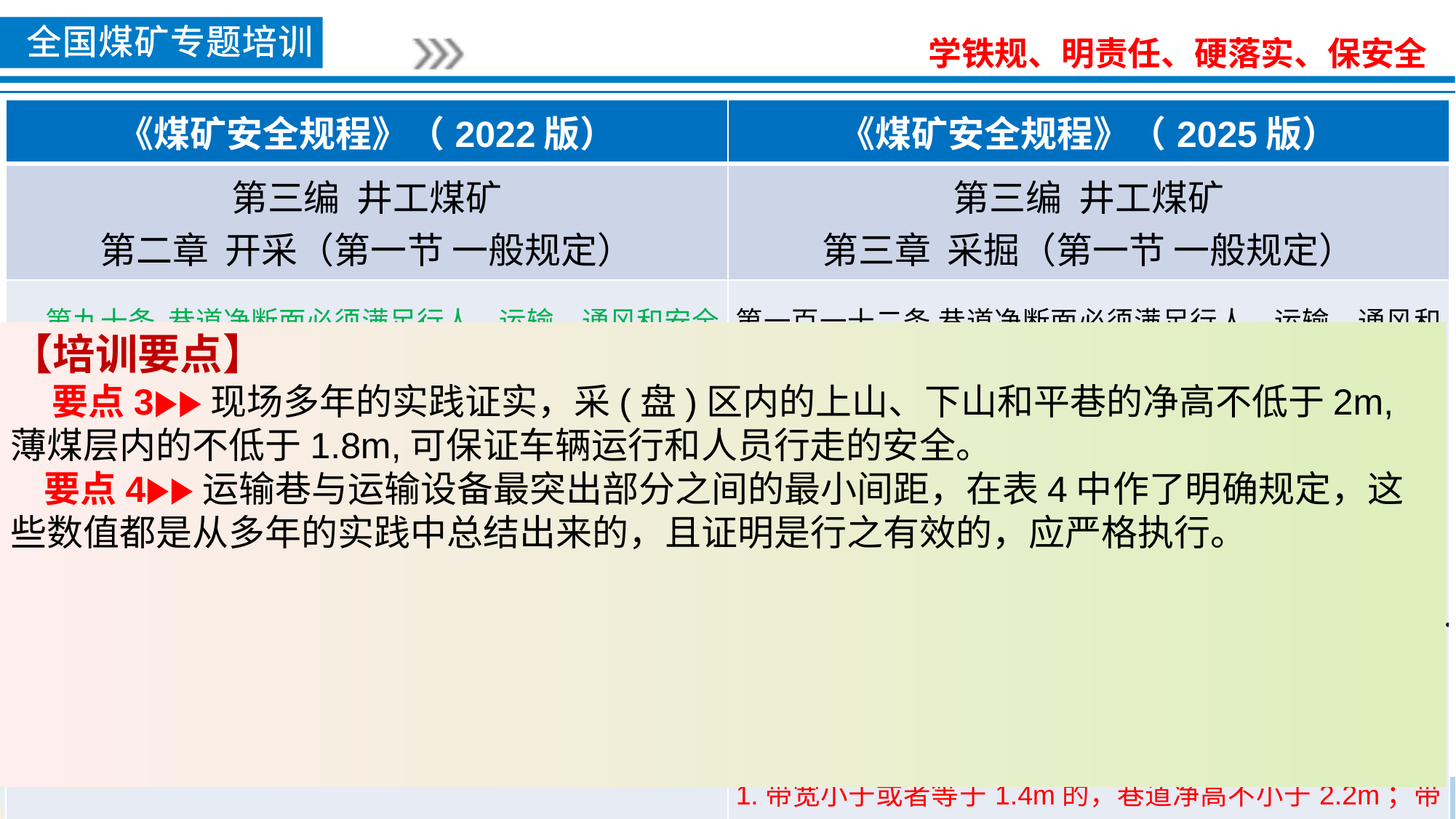

| 《煤矿安全规程》（2022版） | 《煤矿安全规程》（2025版） |
| --- | --- |
| 第三编 井工煤矿 第二章 开采（第一节 一般规定） | 第三编 井工煤矿 第三章 采掘（第一节 一般规定） |
| 第九十条 巷道净断面必须满足行人、运输、通风和安全设施及设备安装、检修、施工的需要，并符合下列要求： （一）采用轨道机车运输的巷道净高，自轨面起不得低于 2m。架线电机车运输巷道的净高，在井底车场内、从井底到乘车场，不小于 2.4m；其他地点，行人的不小于 2.2m，不行人的不小于 2.1m。 | 第一百一十二条 巷道净断面必须满足行人、运输、通风和安全设施及设备安装、检修、施工的需要，并符合下列要求: (一)采用轨道机车运输的巷道净高，自轨面起不得低于２m。架线电机车运输巷道的净高，在井底车场内、从井底到乘车场，不小于２．４m；其他地点，行人的不小于２．２m，不行人的不小于２．１m。 （二）采用带式输送机运输的巷道： 1.带宽小于或者等于1.4m的，巷道净高不小于2.2m；带宽大于1.4m的，巷道净高不小于2.5m。 |
【培训要点】
    要点3▶▶现场多年的实践证实，采(盘)区内的上山、下山和平巷的净高不低于2m,薄煤层内的不低于1.8m,可保证车辆运行和人员行走的安全。
   要点4▶▶运输巷与运输设备最突出部分之间的最小间距，在表4中作了明确规定，这些数值都是从多年的实践中总结出来的，且证明是行之有效的，应严格执行。